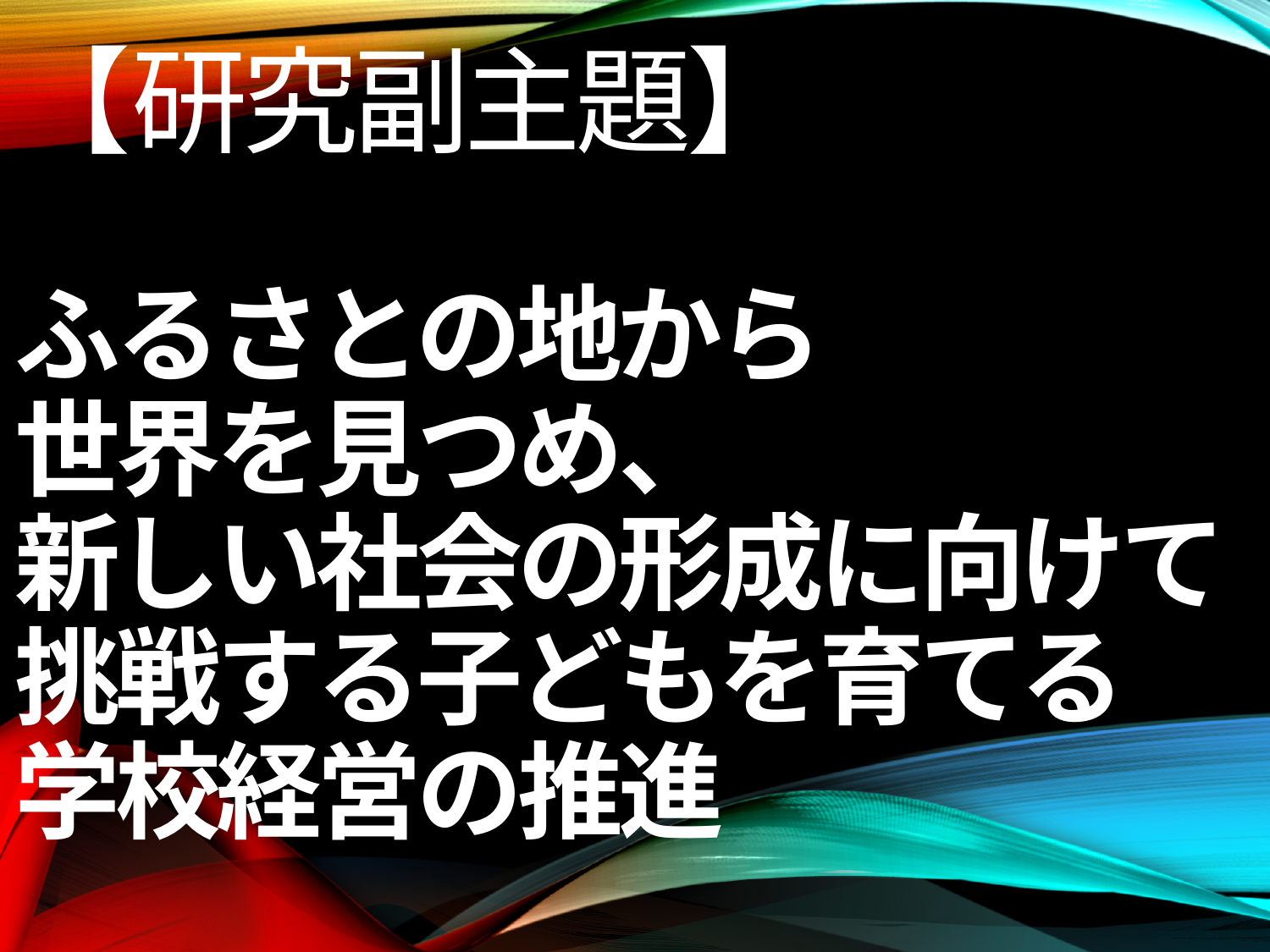

# 【研究副主題】 ふるさとの地から 世界を見つめ、 新しい社会の形成に向けて 挑戦する子どもを育てる 学校経営の推進